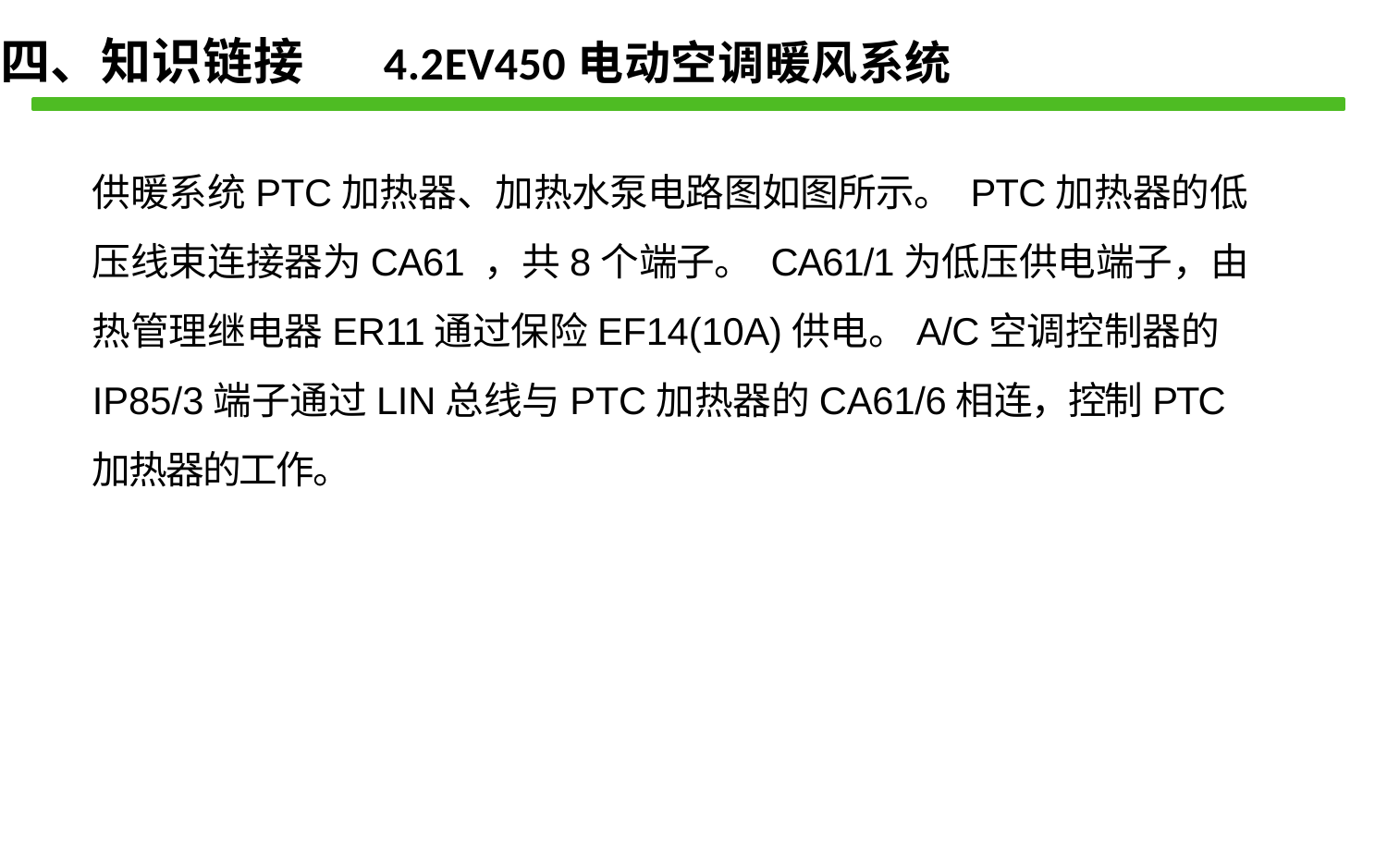

四、知识链接     4.2EV450电动空调暖风系统

供暖系统PTC加热器、加热水泵电路图如图所示。 PTC加热器的低压线束连接器为CA61 ，共8个端子。 CA61/1为低压供电端子，由热管理继电器ER11通过保险EF14(10A)供电。A/C空调控制器的IP85/3端子通过LIN总线与PTC加热器的CA61/6相连，控制PTC加热器的工作。
	10